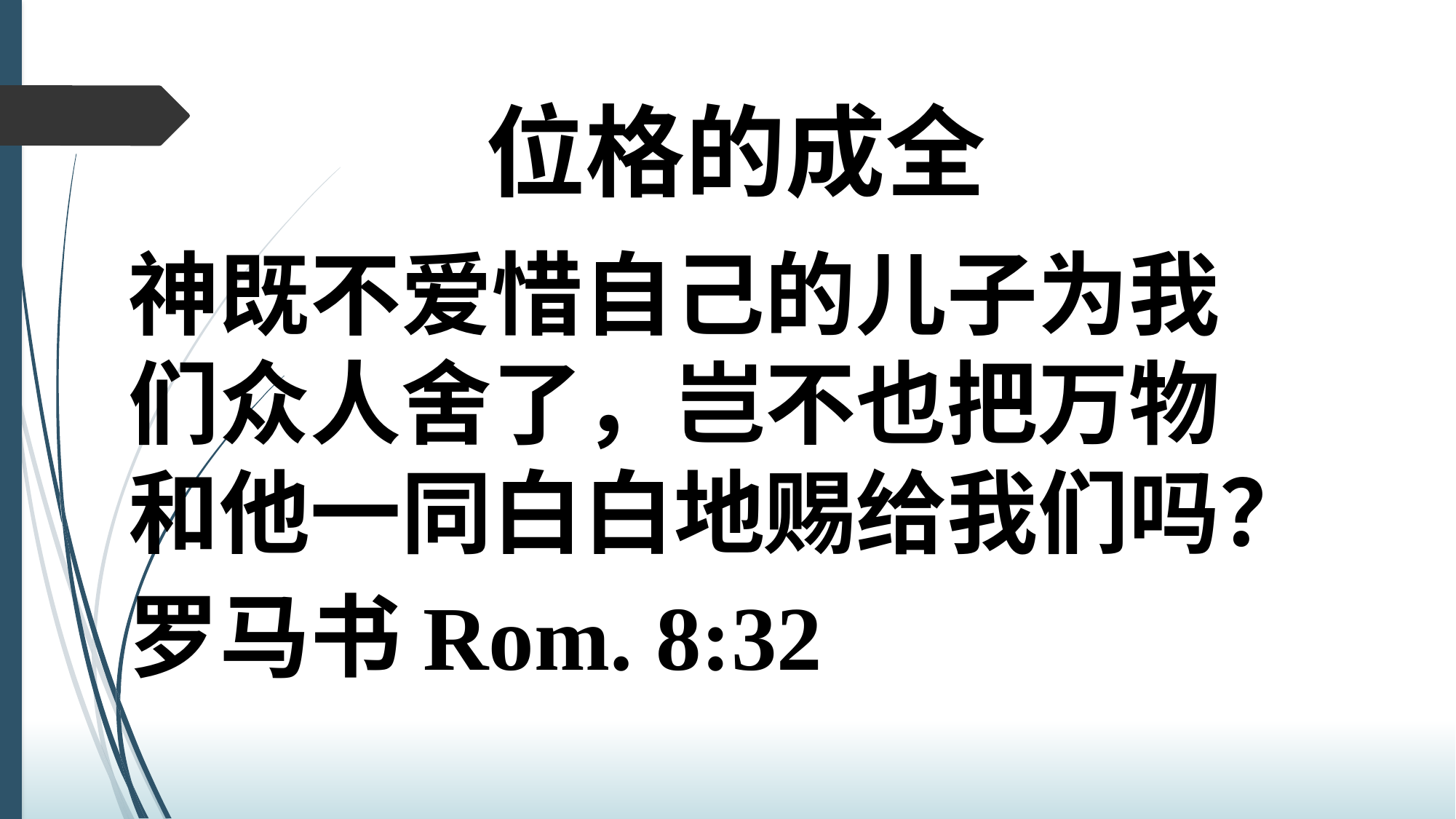

# 位格的成全
神既不爱惜自己的儿子为我们众人舍了，岂不也把万物和他一同白白地赐给我们吗？
罗马书Rom. 8:32